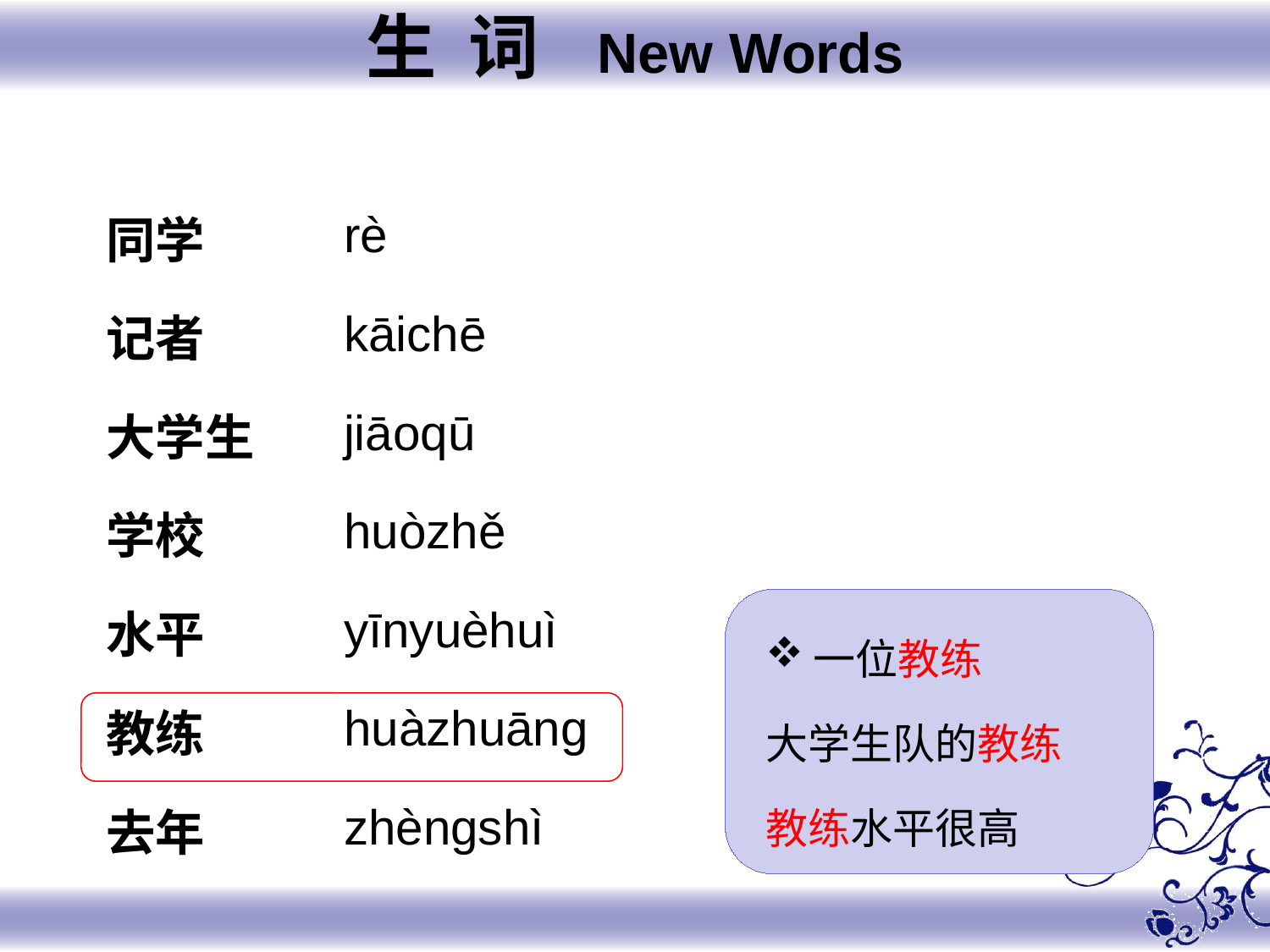

生  词   New Words
rè
kāichē
jiāoqū
huòzhě
yīnyuèhuì
huàzhuānɡ
zhènɡshì

同学
记者
大学生
学校
水平
教练
去年

一位教练
大学生队的教练
教练水平很高